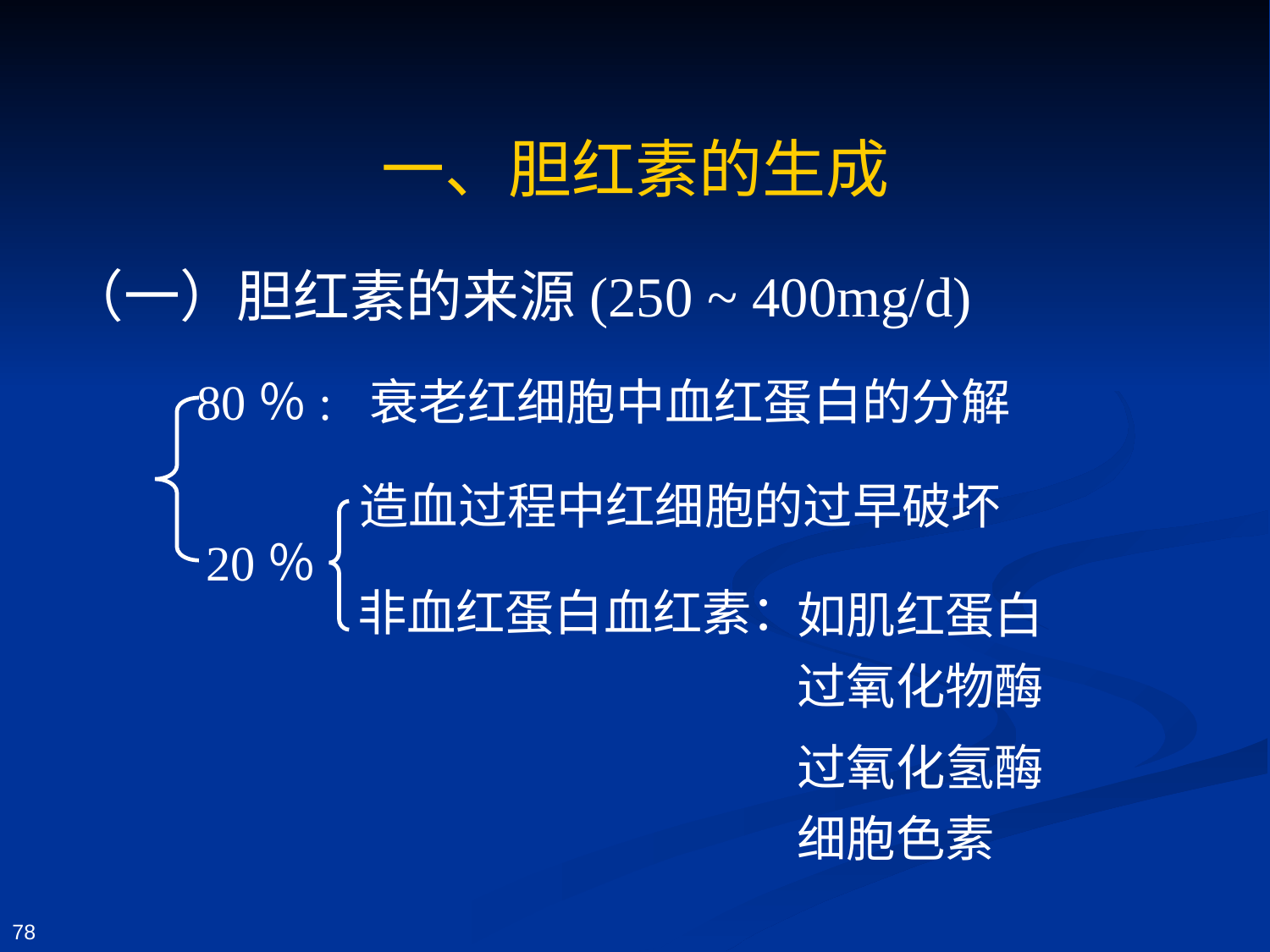

# 一、胆红素的生成
（一）胆红素的来源(250 ~ 400mg/d)
80％:  衰老红细胞中血红蛋白的分解

造血过程中红细胞的过早破坏

20％
如肌红蛋白过氧化物酶
过氧化氢酶细胞色素
非血红蛋白血红素：
78